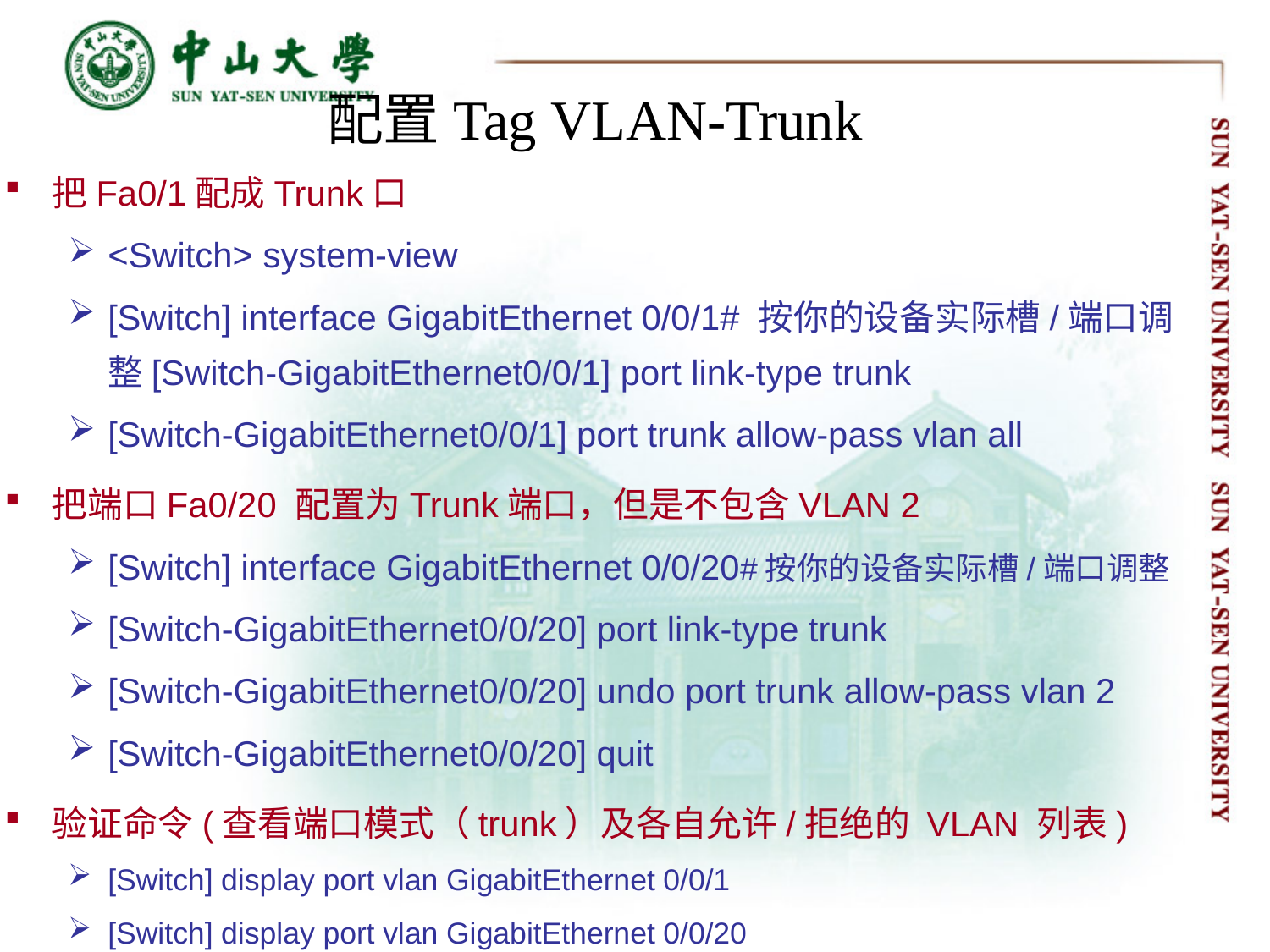

# 配置Tag VLAN-Trunk
把Fa0/1配成Trunk口
<Switch> system-view
[Switch] interface GigabitEthernet 0/0/1# 按你的设备实际槽/端口调整[Switch-GigabitEthernet0/0/1] port link-type trunk
[Switch-GigabitEthernet0/0/1] port trunk allow-pass vlan all
把端口Fa0/20 配置为Trunk端口，但是不包含VLAN 2
[Switch] interface GigabitEthernet 0/0/20#按你的设备实际槽/端口调整
[Switch-GigabitEthernet0/0/20] port link-type trunk
[Switch-GigabitEthernet0/0/20] undo port trunk allow-pass vlan 2
[Switch-GigabitEthernet0/0/20] quit
验证命令(查看端口模式（trunk）及各自允许/拒绝的 VLAN 列表)
[Switch] display port vlan GigabitEthernet 0/0/1
[Switch] display port vlan GigabitEthernet 0/0/20